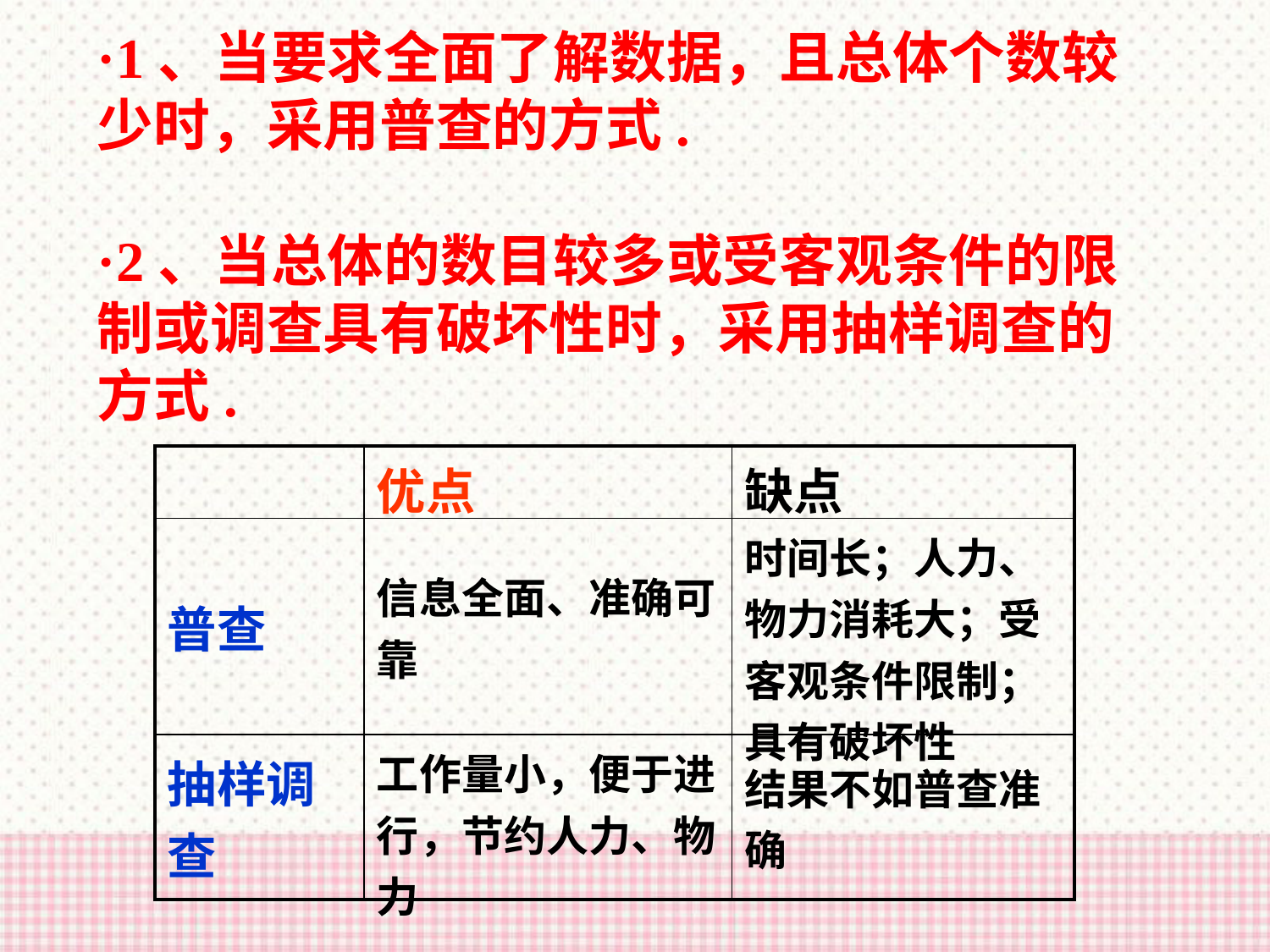

·1、当要求全面了解数据，且总体个数较少时，采用普查的方式.

·2、当总体的数目较多或受客观条件的限制或调查具有破坏性时，采用抽样调查的方式.

|  | 优点 | 缺点 |
| --- | --- | --- |
| 普查 | 信息全面、准确可靠 | 时间长；人力、物力消耗大；受客观条件限制；具有破坏性 |
| 抽样调查 | 工作量小，便于进行，节约人力、物力 | 结果不如普查准确 |